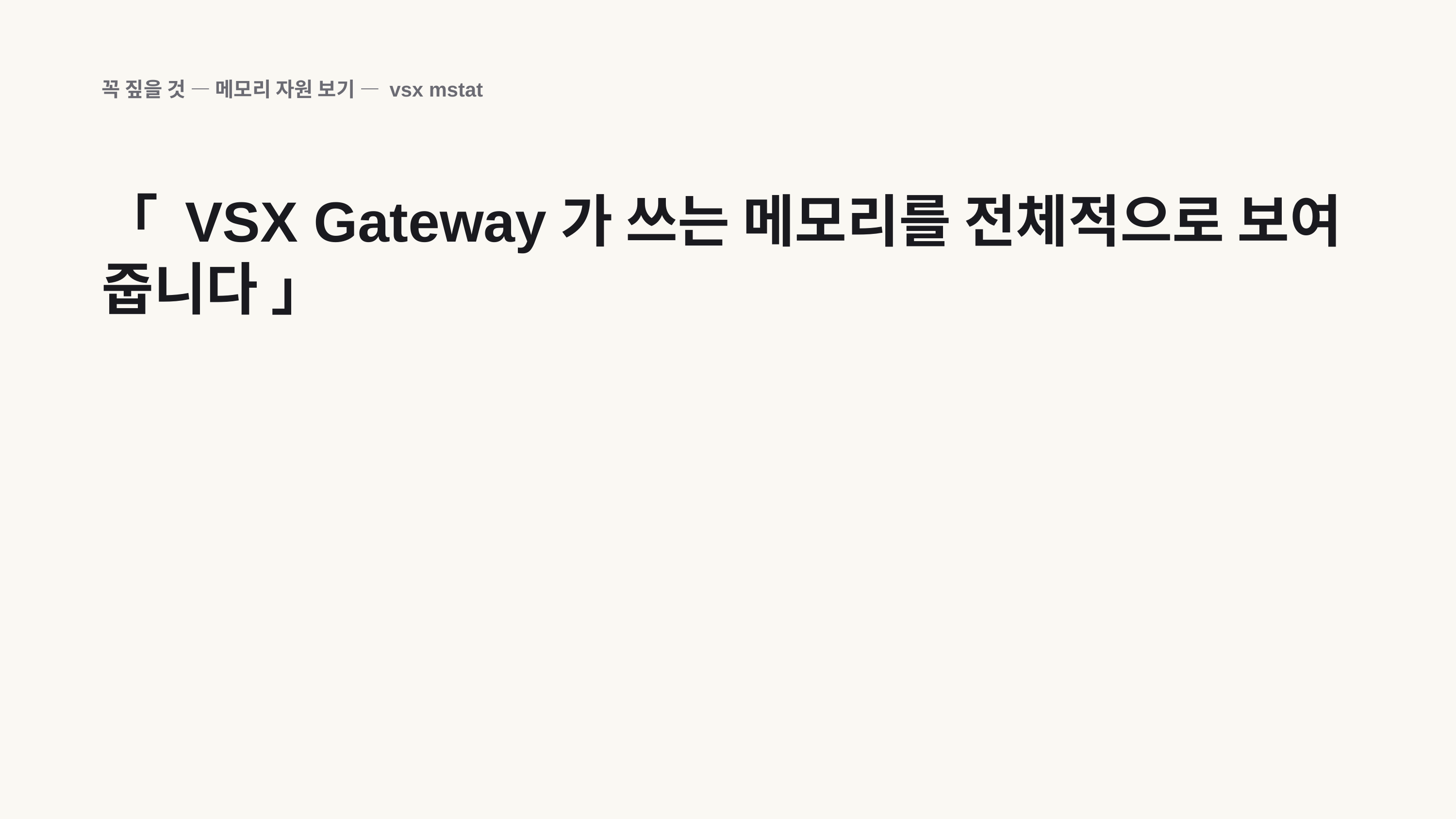

꼭 짚을 것 — 메모리 자원 보기 — vsx mstat
「 VSX Gateway가 쓰는 메모리를 전체적으로 보여 줍니다 」